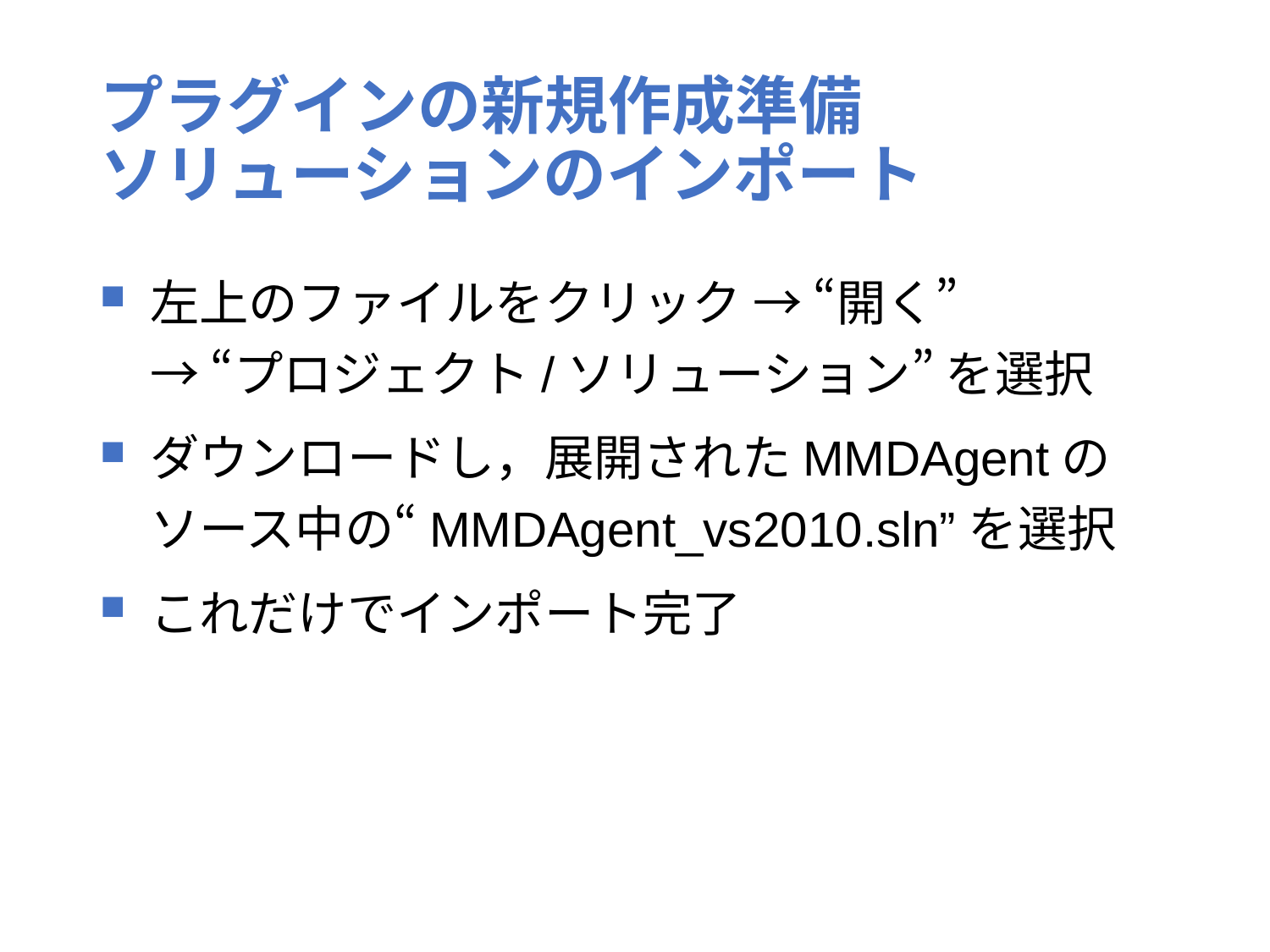

# プラグインの新規作成準備 ソリューションのインポート
左上のファイルをクリック → “開く”
→ “プロジェクト/ソリューション” を選択
ダウンロードし，展開されたMMDAgentのソース中の“MMDAgent_vs2010.sln”を選択
これだけでインポート完了